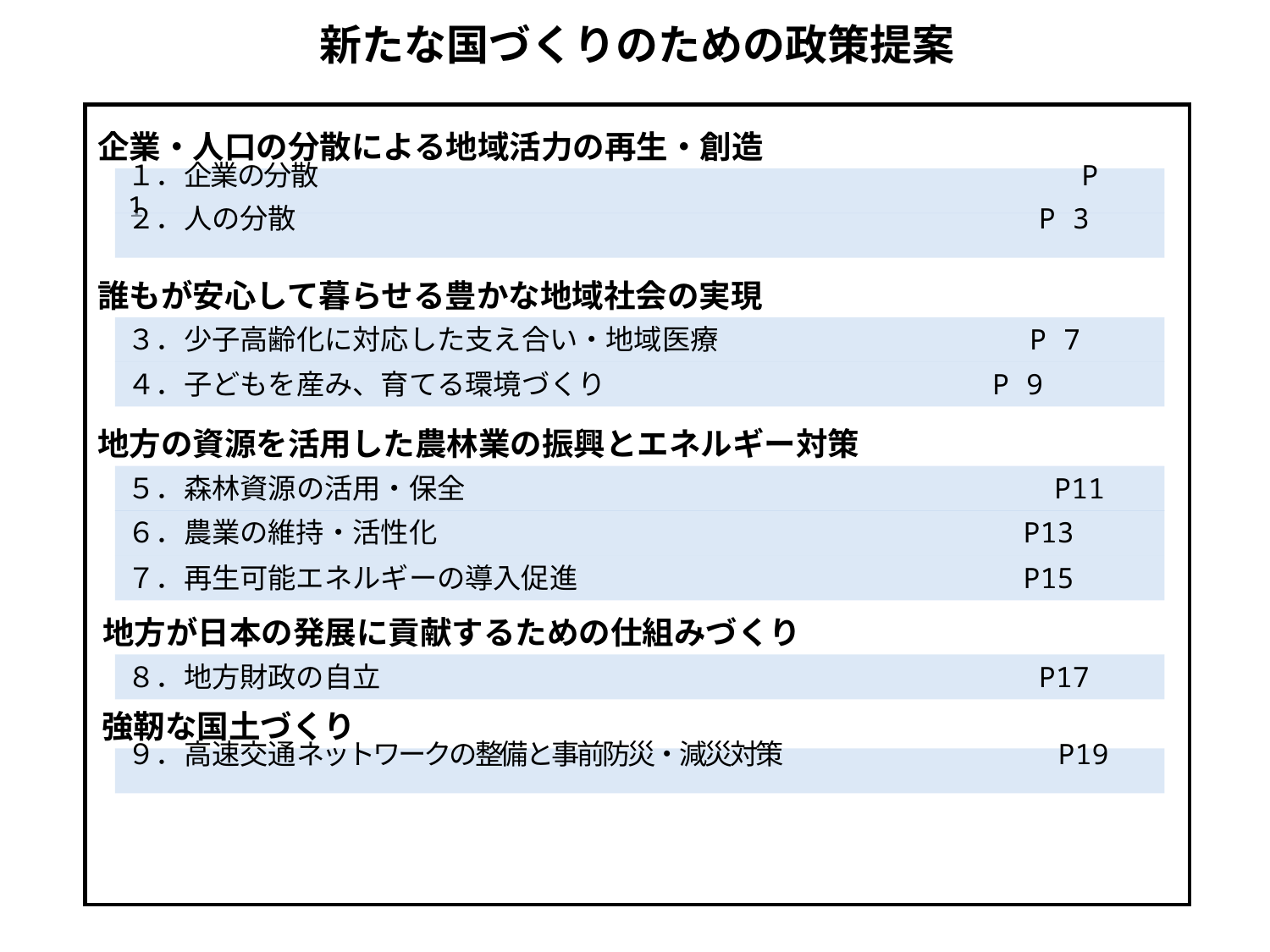

新たな国づくりのための政策提案

企業・人口の分散による地域活力の再生・創造
１．企業の分散　　　　　　　　　　　　　　　　　　　　　　　　　　　　P 1
２．人の分散　　　　　　　　　　　　　　　　　　　　　　　 　　    P 3
誰もが安心して暮らせる豊かな地域社会の実現
３．少子高齢化に対応した支え合い・地域医療　　　　　　　　　        P 7
４．子どもを産み、育てる環境づくり　　　　　　　          　　　　 P 9
地方の資源を活用した農林業の振興とエネルギー対策
５．森林資源の活用・保全　　　　　　　　　　　　　　　　  　　 　　P11
６．農業の維持・活性化　　　　　　　　　　　　　　　　　      　　 P13
７．再生可能エネルギーの導入促進　　　　　　　　　　      　　　　 P15
地方が日本の発展に貢献するための仕組みづくり
８．地方財政の自立　　　　　　　　　　　　　　　　　　    　　 　　P17
強靭な国土づくり
10．地方の特色ある政策を実現するための仕組みづくり　　　　　　　   P23
９．高速交通ネットワークの整備と事前防災・減災対策　　　　　　　　　　   P19